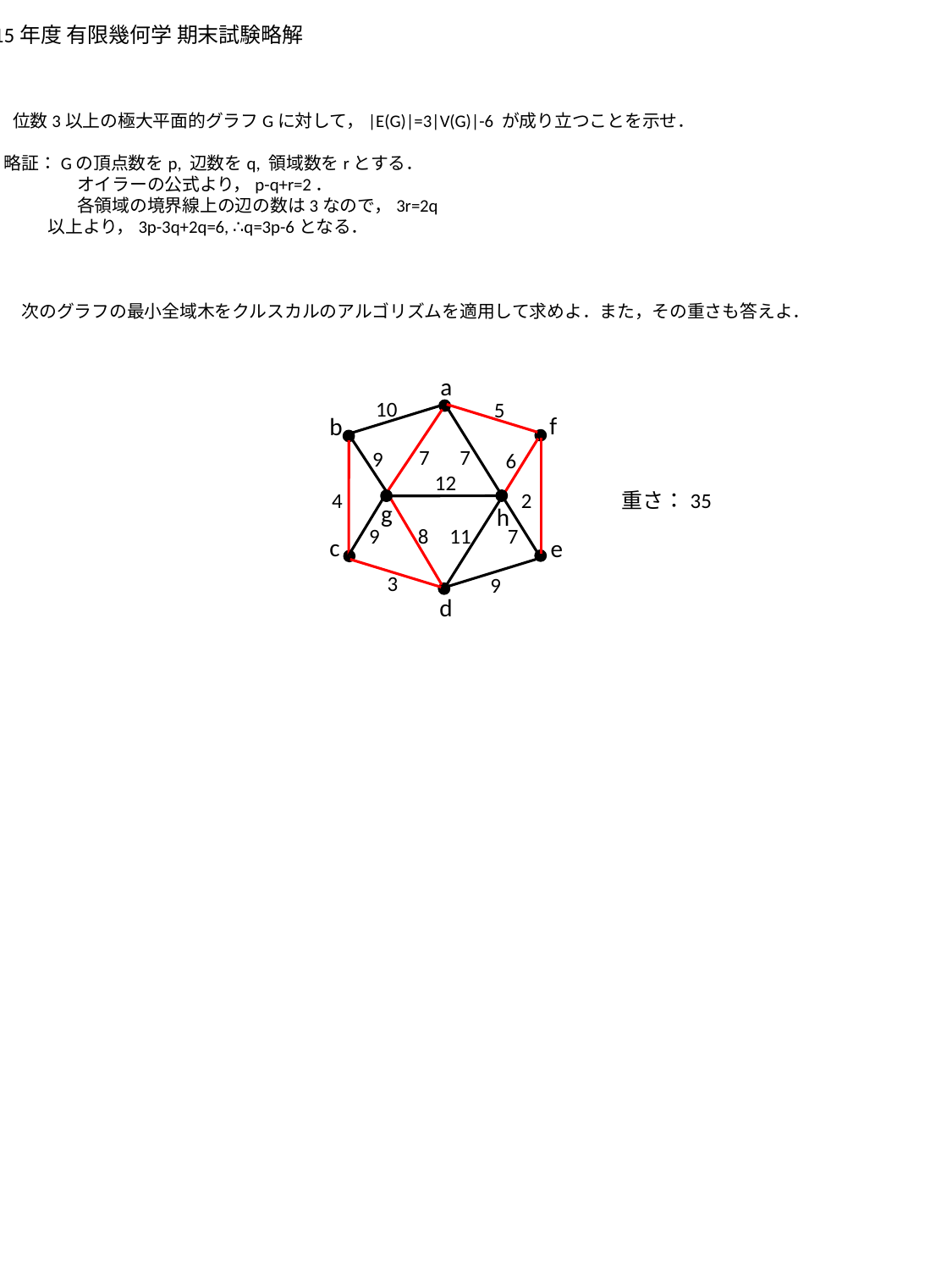

2015年度 有限幾何学 期末試験略解

(9)　位数3以上の極大平面的グラフGに対して，|E(G)|=3|V(G)|-6 が成り立つことを示せ．

       略証：Gの頂点数をp, 辺数をq, 領域数をrとする．
　　　　　　オイラーの公式より，p-q+r=2．
　　　　　　各領域の境界線上の辺の数は3なので，3r=2q
                  以上より，3p-3q+2q=6, ∴q=3p-6となる．

(10)　次のグラフの最小全域木をクルスカルのアルゴリズムを適用して求めよ．また，その重さも答えよ．
a
10
5

f
b

7
7
9
6
12
4
2　　　　重さ：35

g
h
8
11
7
9
c
e

3
9

d